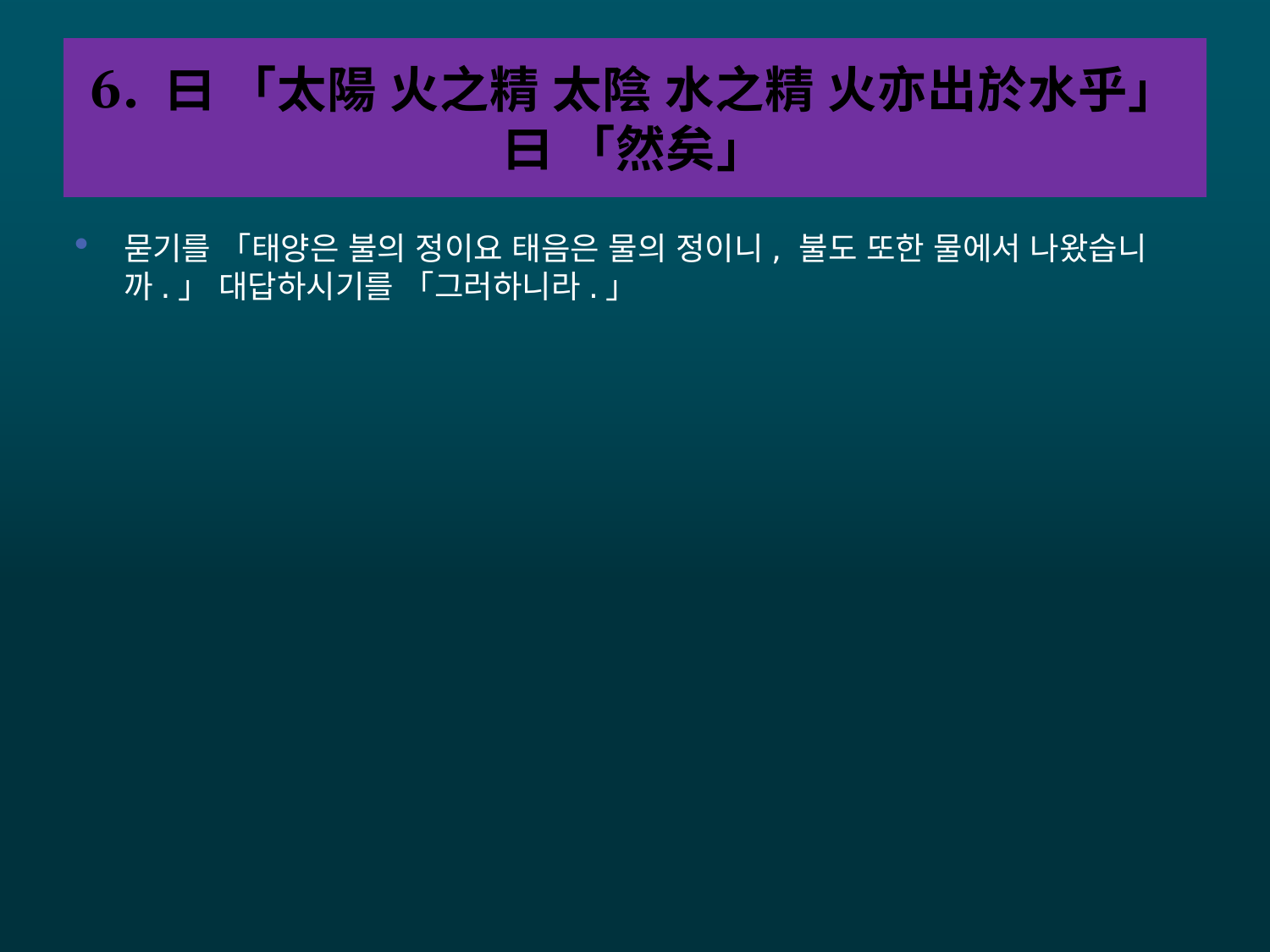

# 6. 曰 「太陽 火之精 太陰 水之精 火亦出於水乎」 曰 「然矣」
묻기를 「태양은 불의 정이요 태음은 물의 정이니, 불도 또한 물에서 나왔습니까.」 대답하시기를 「그러하니라.」